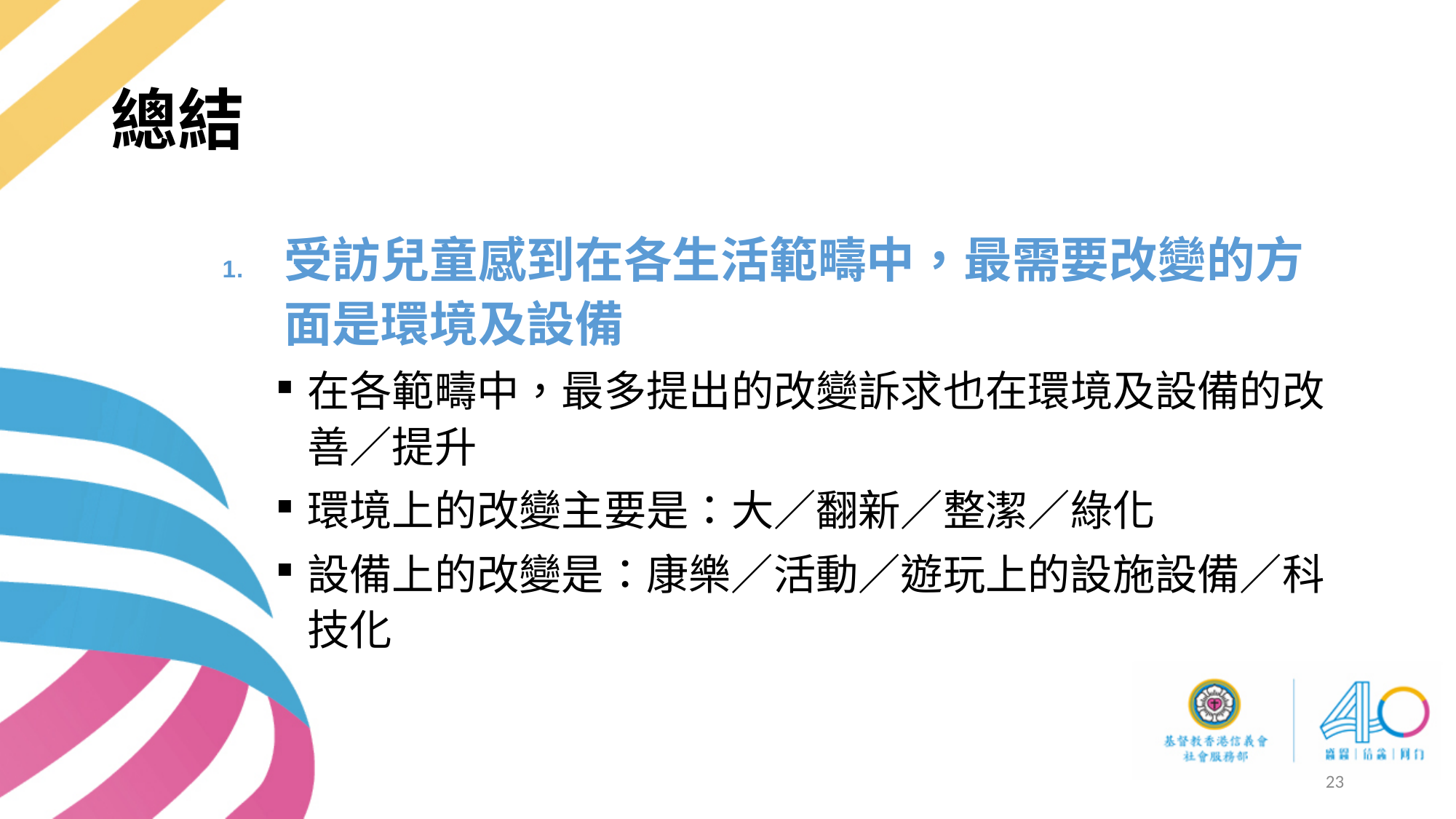

# 總結
受訪兒童感到在各生活範疇中，最需要改變的方面是環境及設備
在各範疇中，最多提出的改變訴求也在環境及設備的改善／提升
環境上的改變主要是：大／翻新／整潔／綠化
設備上的改變是：康樂／活動／遊玩上的設施設備／科技化

23